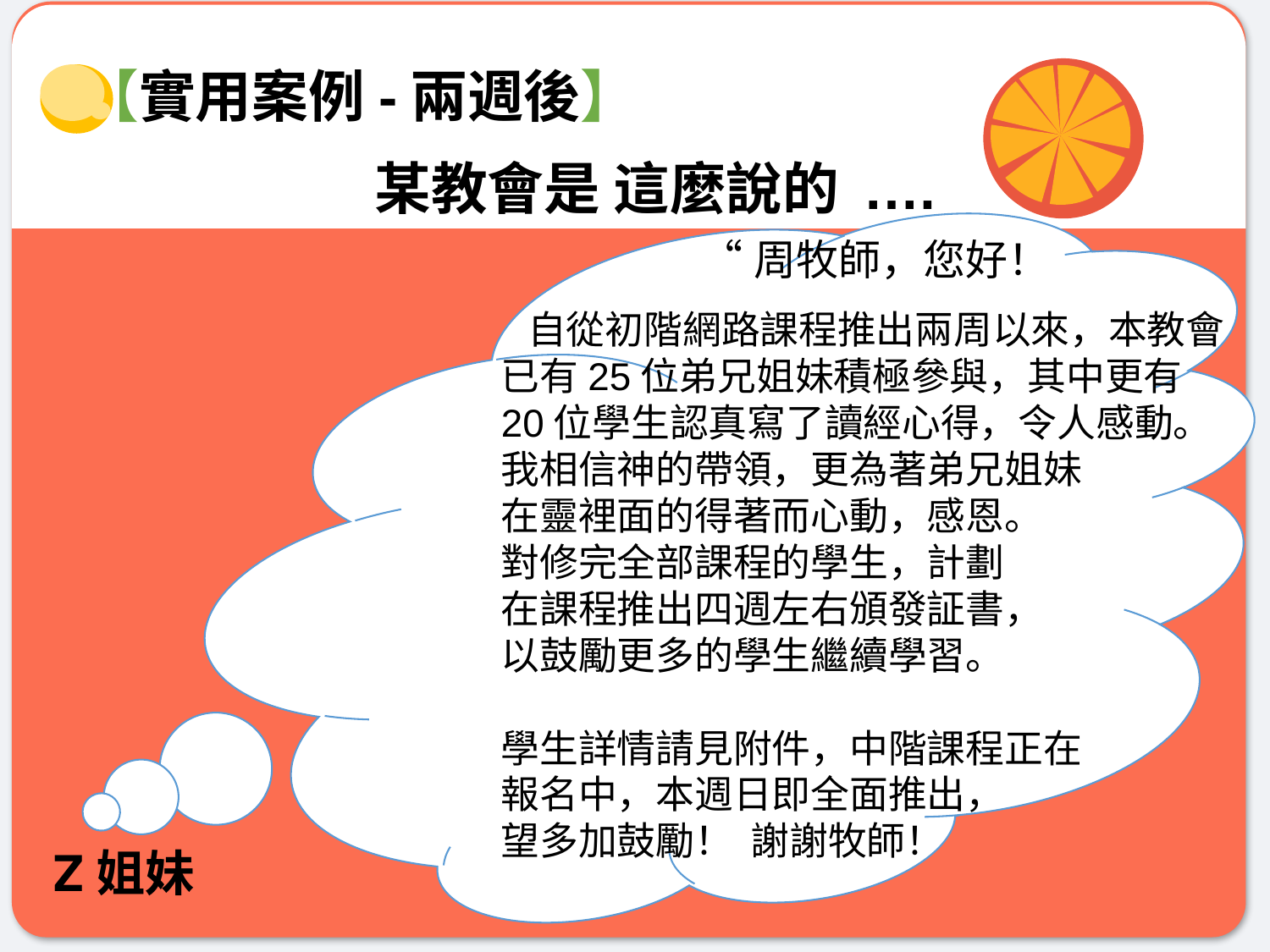

【實用案例-兩週後】

某教會是 這麼說的 .…

                     “周牧師，您好！

  自從初階網路課程推出兩周以來，本教會
已有25位弟兄姐妹積極參與，其中更有
20位學生認真寫了讀經心得，令人感動。
我相信神的帶領，更為著弟兄姐妹
在靈裡面的得著而心動，感恩。
對修完全部課程的學生，計劃
在課程推出四週左右頒發証書，
以鼓勵更多的學生繼續學習。

學生詳情請見附件，中階課程正在
報名中，本週日即全面推出，
望多加鼓勵！  謝謝牧師！

 Z姐妹